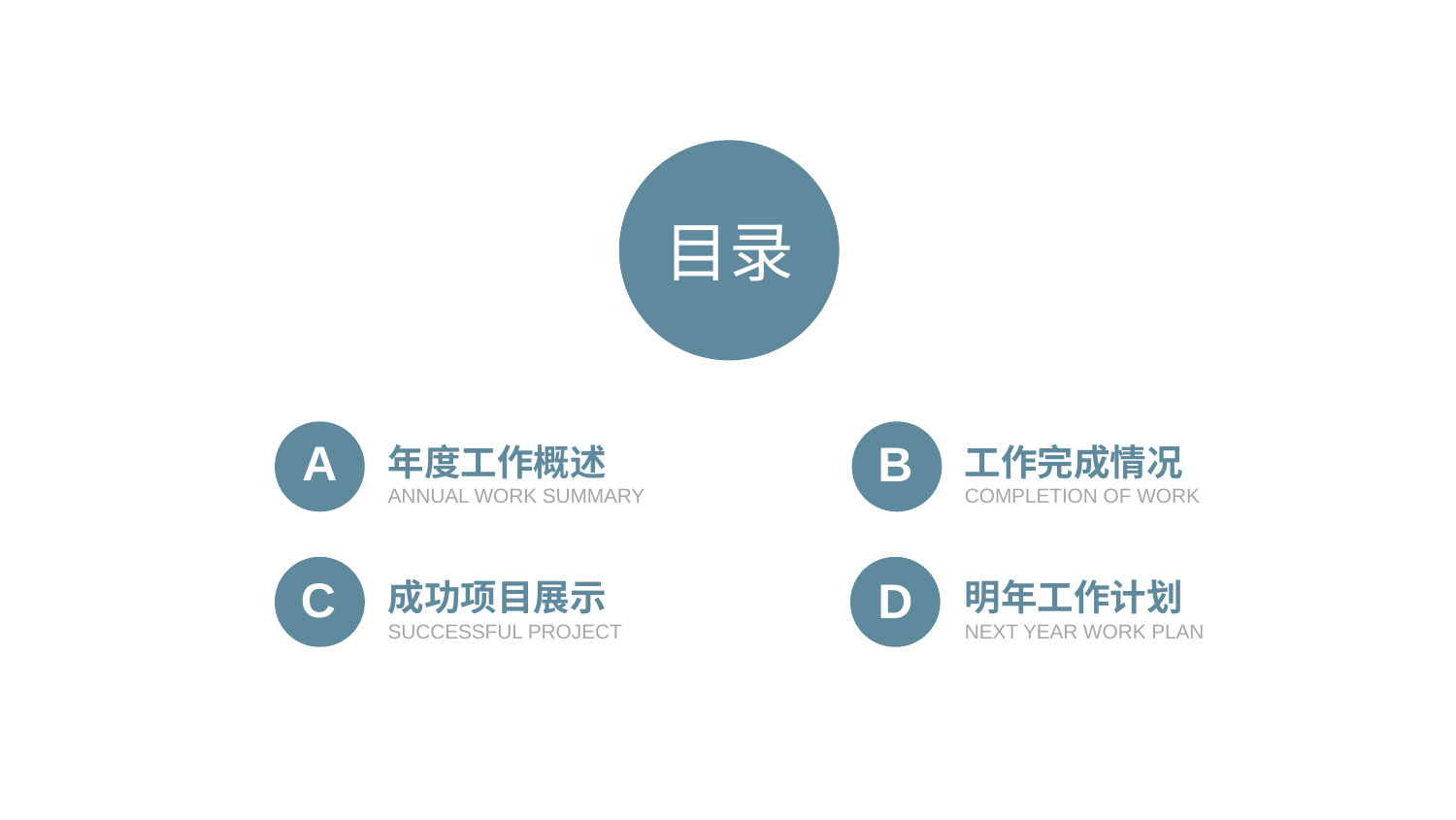

目录

A

B
年度工作概述
ANNUAL WORK SUMMARY
工作完成情况
COMPLETION OF WORK

C

D
成功项目展示
SUCCESSFUL PROJECT
明年工作计划
NEXT YEAR WORK PLAN